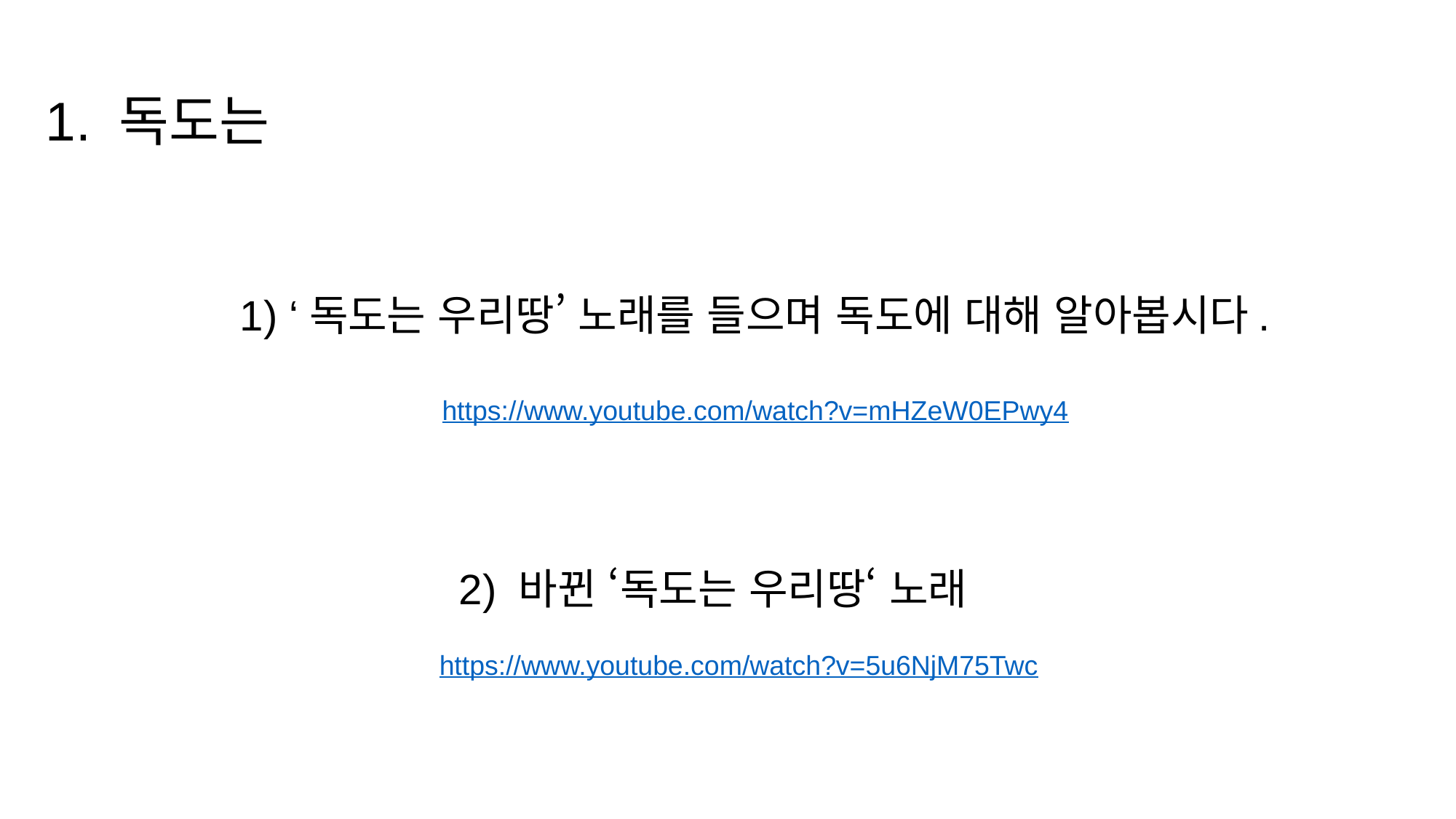

1. 독도는
1) ‘독도는 우리땅’ 노래를 들으며 독도에 대해 알아봅시다.
https://www.youtube.com/watch?v=mHZeW0EPwy4
2) 바뀐 ‘독도는 우리땅‘ 노래
https://www.youtube.com/watch?v=5u6NjM75Twc